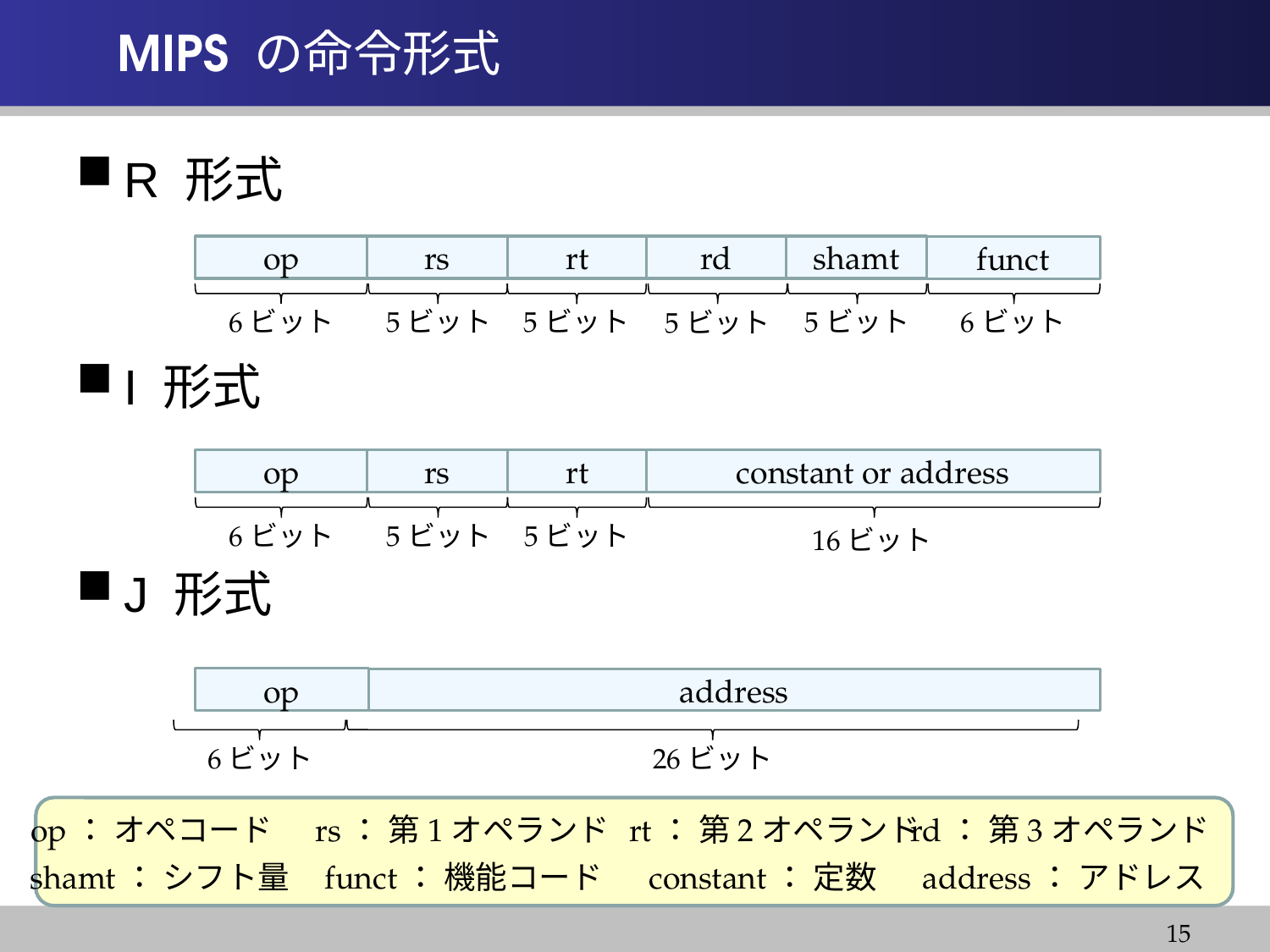

# MIPS の命令形式
R 形式

I 形式

J 形式

op
rs
rt
rd
shamt
funct

6ビット
5ビット
5ビット
5ビット
6ビット
5ビット

op
rs
rt
constant or address
6ビット
5ビット
5ビット
16ビット

op
address
6ビット
26ビット

op： オペコード
rs： 第1オペランド
rt： 第2オペランド
rd： 第3オペランド
shamt： シフト量
funct： 機能コード
constant： 定数
address： アドレス
15